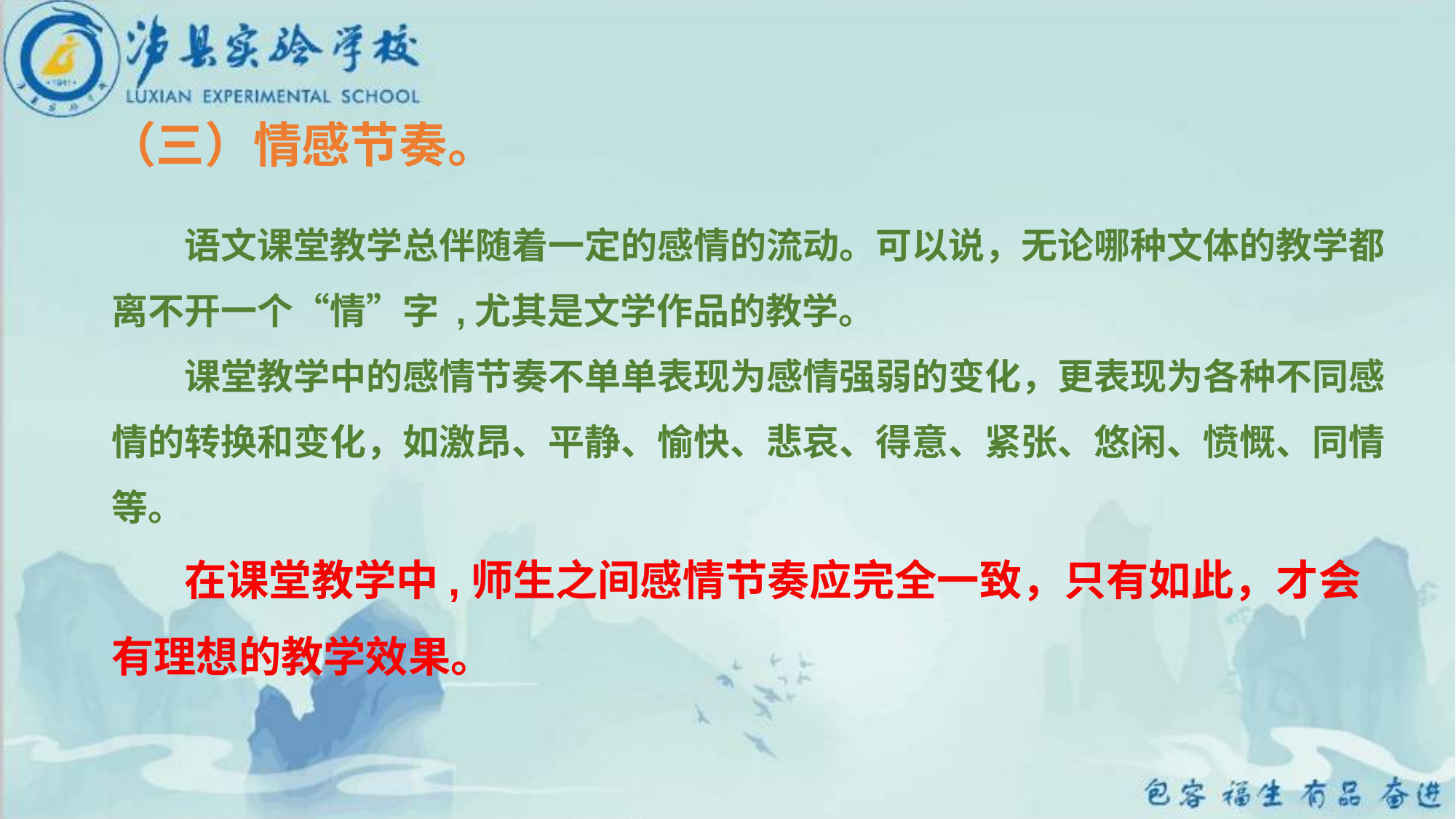

（三）情感节奏。
　　语文课堂教学总伴随着一定的感情的流动。可以说，无论哪种文体的教学都离不开一个“情”字 ,尤其是文学作品的教学。
　　课堂教学中的感情节奏不单单表现为感情强弱的变化，更表现为各种不同感情的转换和变化，如激昂、平静、愉快、悲哀、得意、紧张、悠闲、愤慨、同情等。
　　在课堂教学中,师生之间感情节奏应完全一致，只有如此，才会有理想的教学效果。